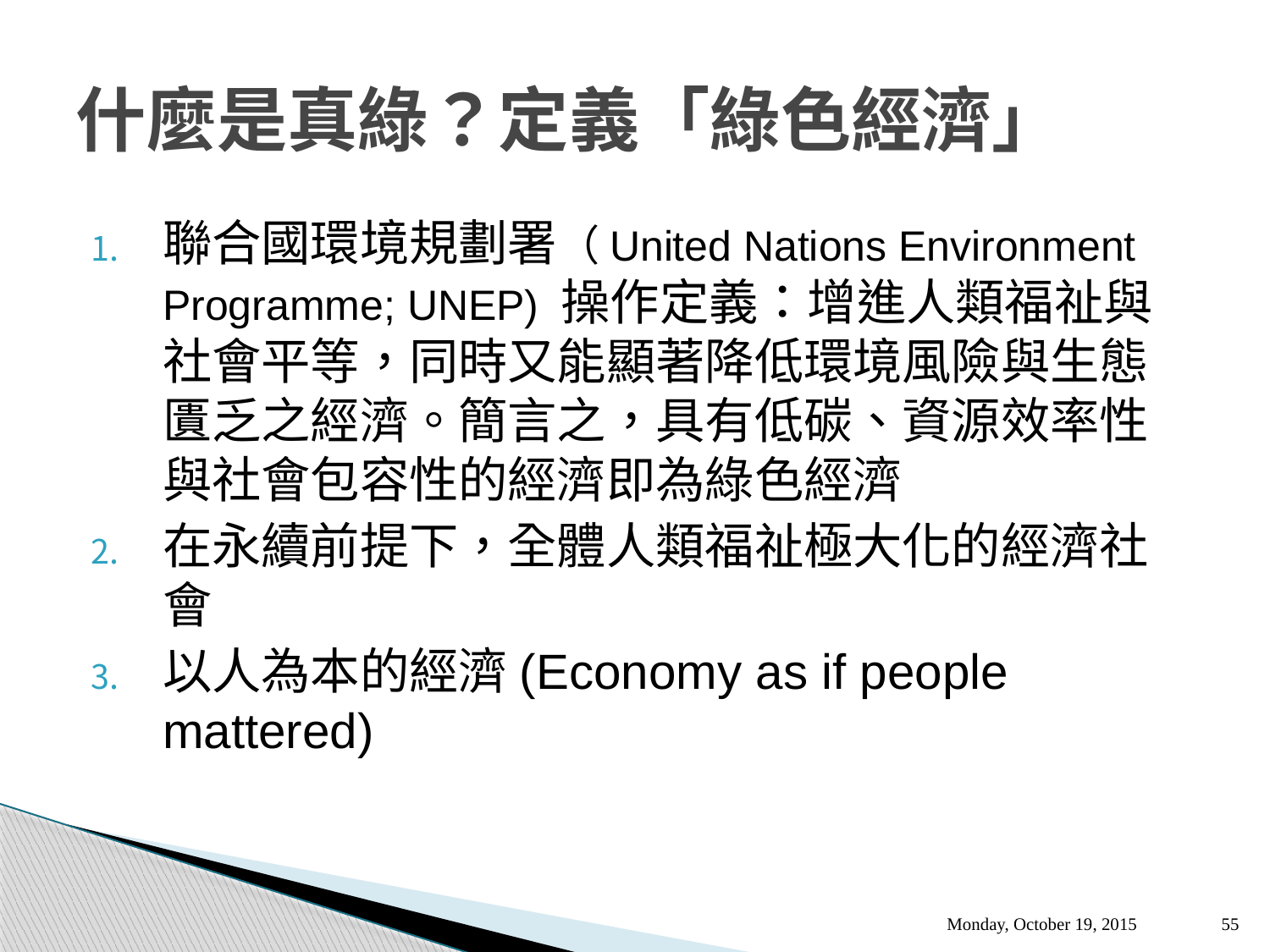

# 什麼是真綠？定義「綠色經濟」
聯合國環境規劃署（United Nations Environment Programme; UNEP) 操作定義：增進人類福祉與社會平等，同時又能顯著降低環境風險與生態匱乏之經濟。簡言之，具有低碳、資源效率性與社會包容性的經濟即為綠色經濟
在永續前提下，全體人類福祉極大化的經濟社會
以人為本的經濟(Economy as if people mattered)

Monday, October 19, 2015
55